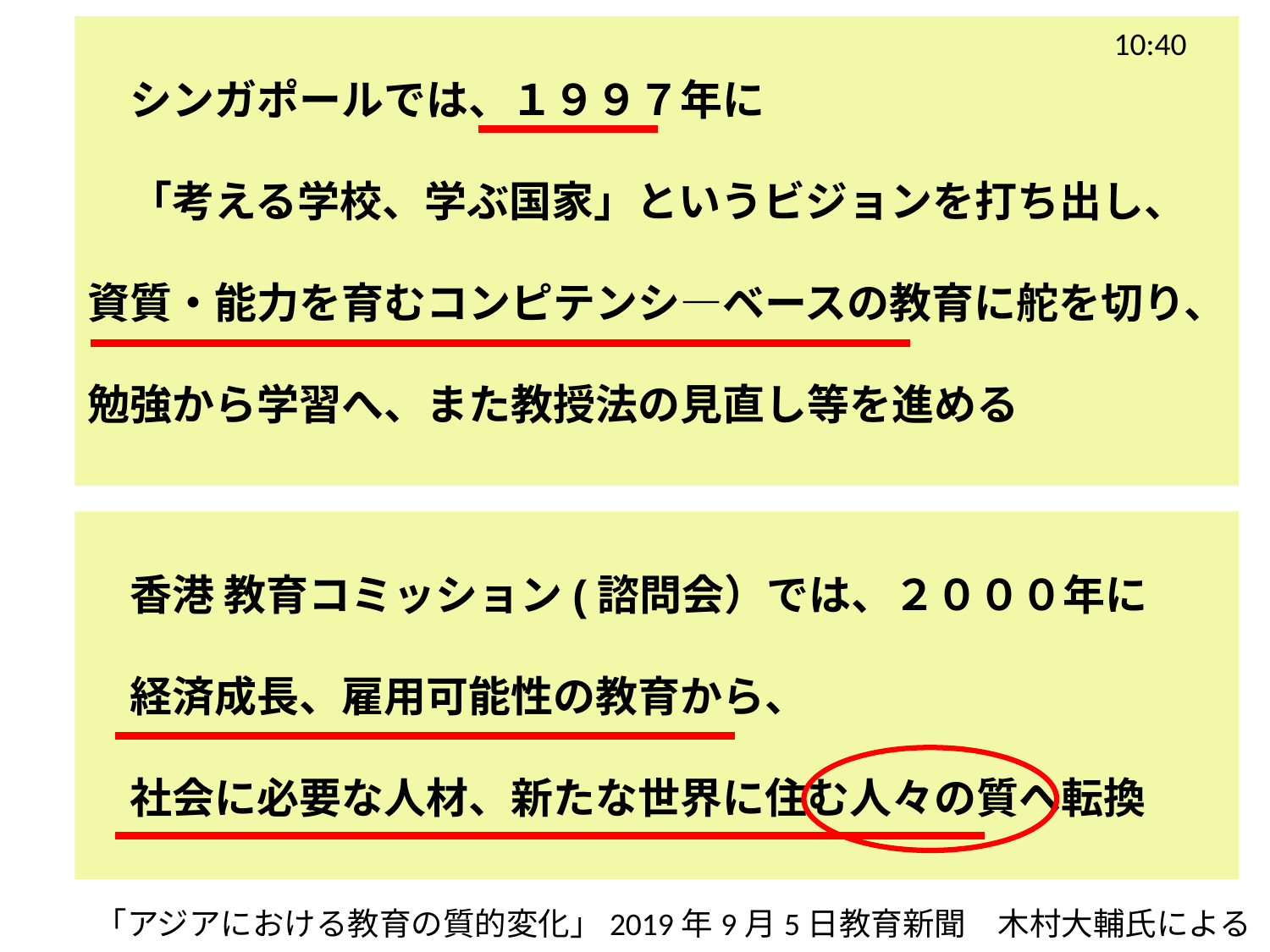

シンガポールでは、１９９７年に

　「考える学校、学ぶ国家」というビジョンを打ち出し、

資質・能力を育むコンピテンシ―ベースの教育に舵を切り、

勉強から学習へ、また教授法の見直し等を進める

10:40

　香港 教育コミッション(諮問会）では、２０００年に

　経済成長、雇用可能性の教育から、

　社会に必要な人材、新たな世界に住む人々の質へ転換

　　「アジアにおける教育の質的変化」2019年9月5日教育新聞　木村大輔氏による